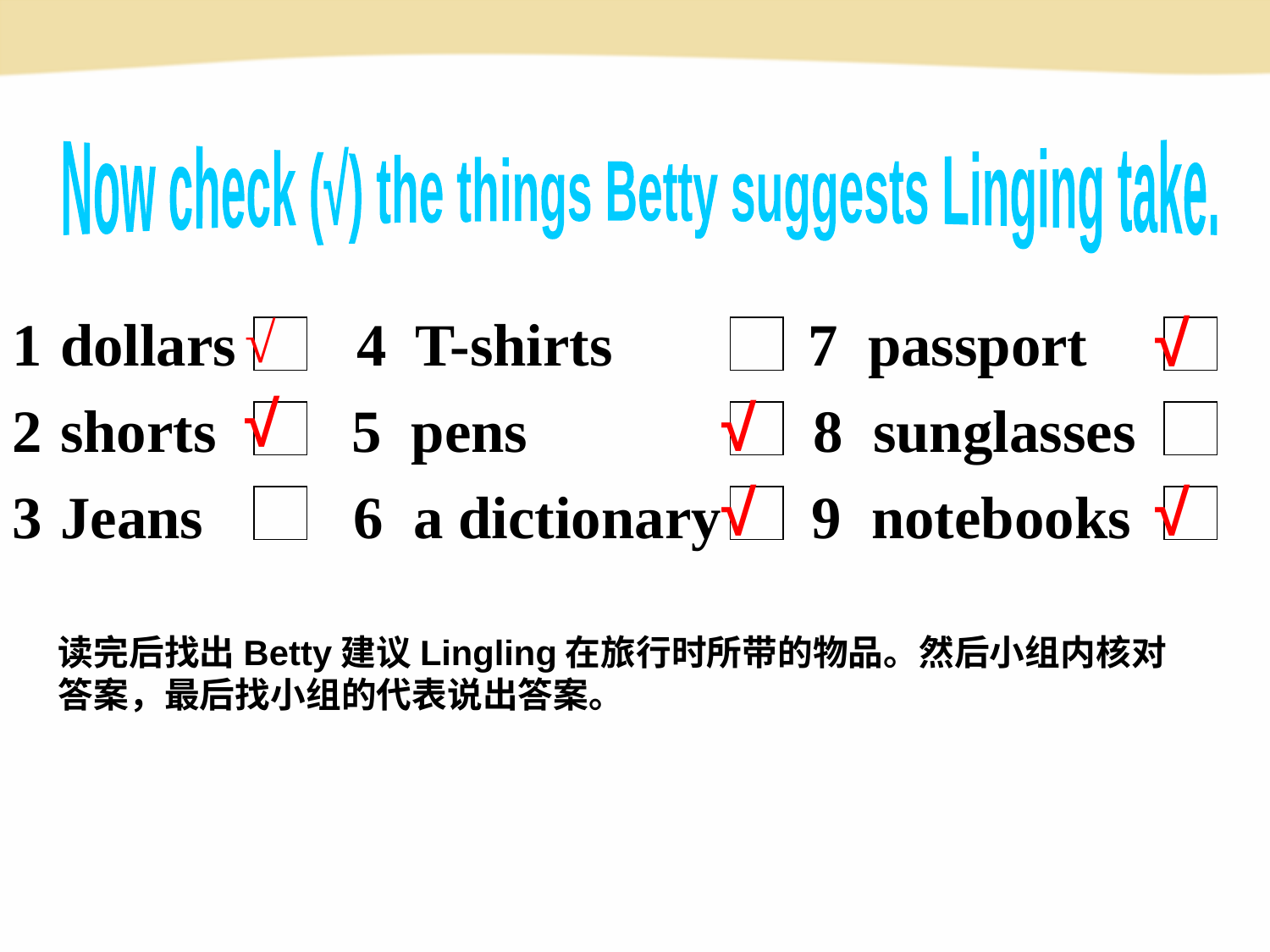

Now check (√) the things Betty suggests Linging take.
dollars        4  T-shirts             7  passport
shorts         5  pens                   8  sunglasses
Jeans          6  a dictionary      9  notebooks

√
√
√
√
√
√
读完后找出Betty建议Lingling在旅行时所带的物品。然后小组内核对
答案，最后找小组的代表说出答案。